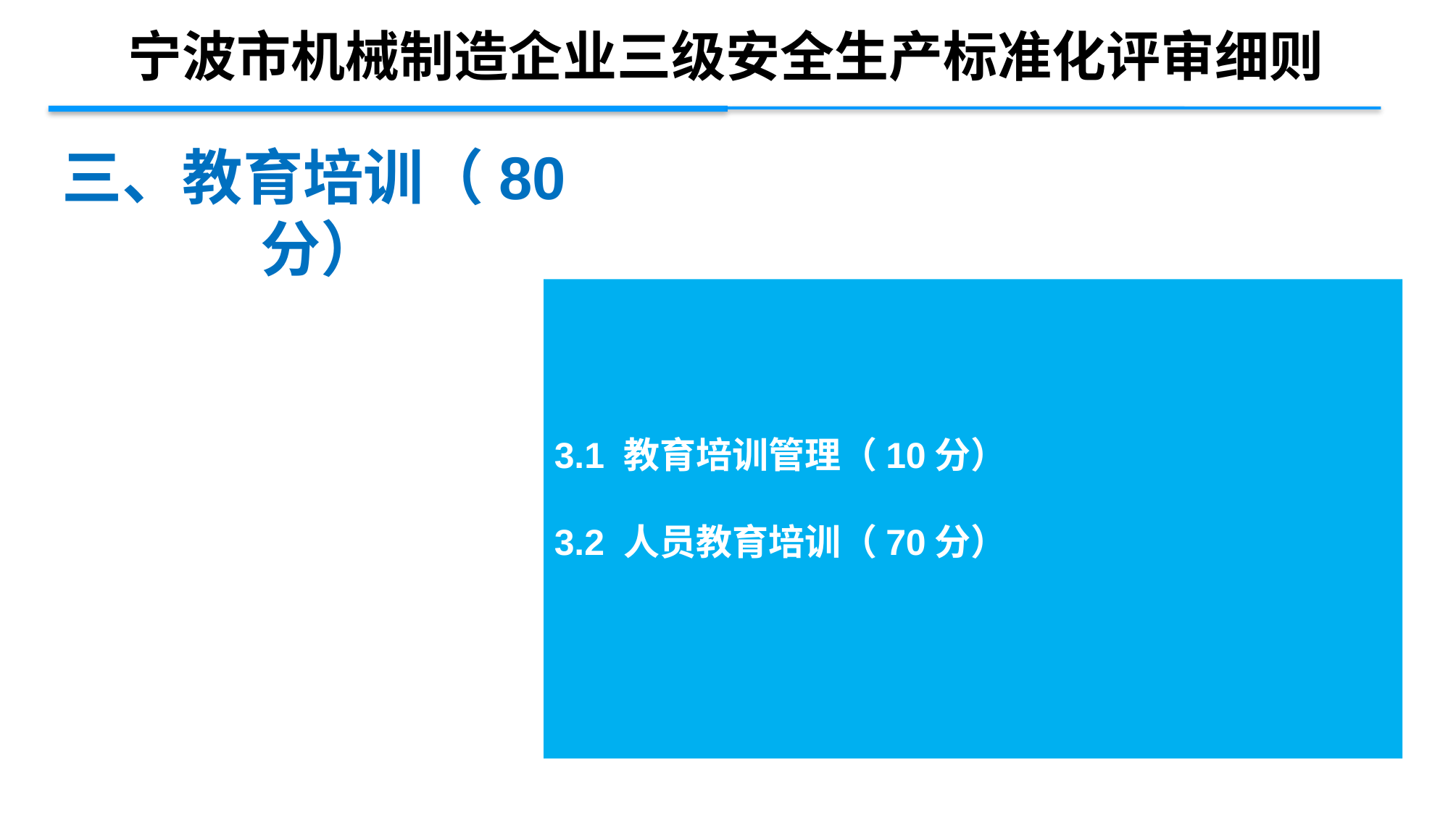

宁波市机械制造企业三级安全生产标准化评审细则

三、教育培训（80分）
3.1 教育培训管理（10分）

3.2 人员教育培训（70分）